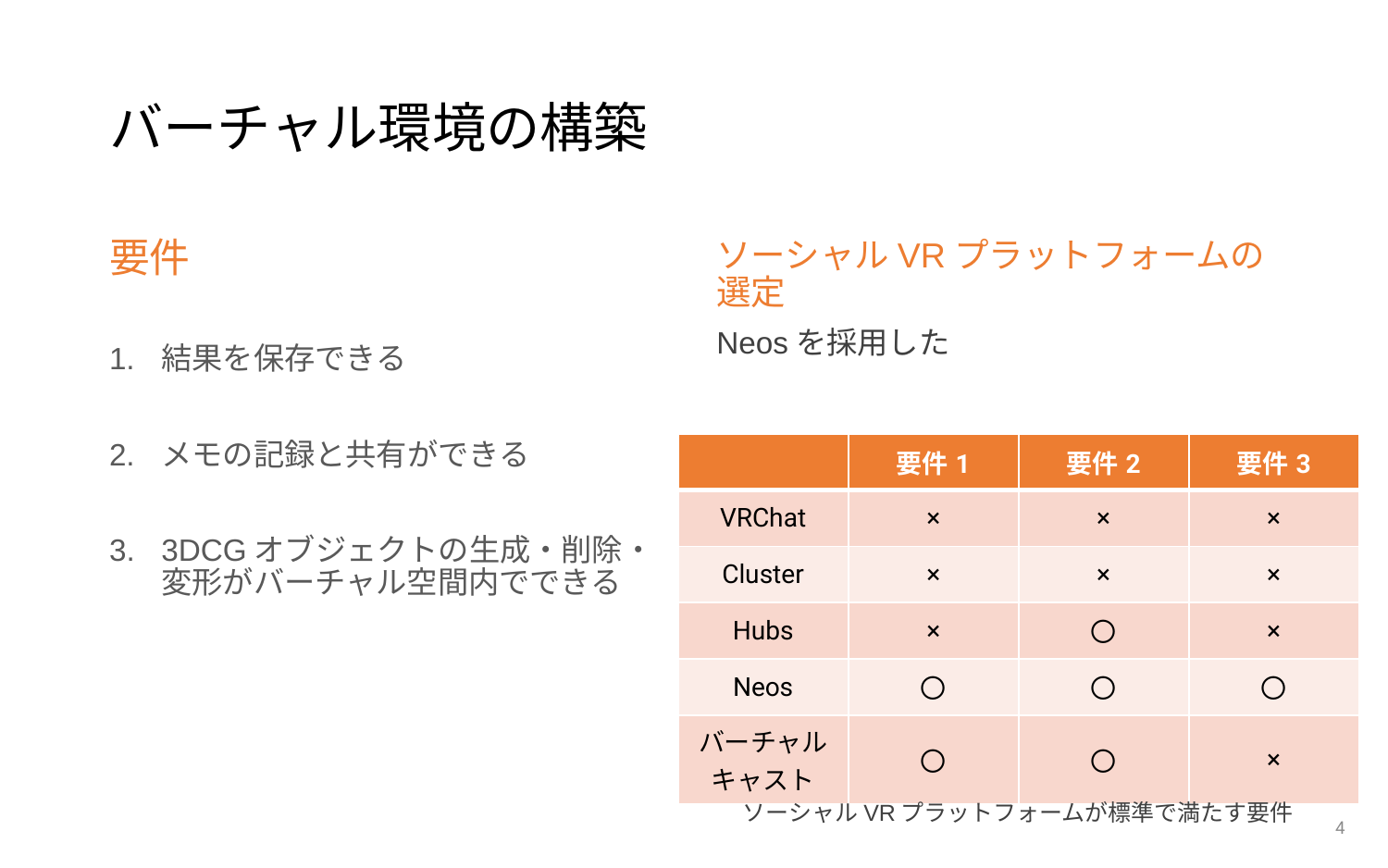

# バーチャル環境の構築
要件

結果を保存できる

メモの記録と共有ができる

3DCGオブジェクトの生成・削除・変形がバーチャル空間内でできる

ソーシャルVRプラットフォームの選定
Neosを採用した

|  | 要件1 | 要件2 | 要件3 |
| --- | --- | --- | --- |
| VRChat | × | × | × |
| Cluster | × | × | × |
| Hubs | × | 〇 | × |
| Neos | 〇 | 〇 | 〇 |
| バーチャルキャスト | 〇 | 〇 | × |
ソーシャルVRプラットフォームが標準で満たす要件
4